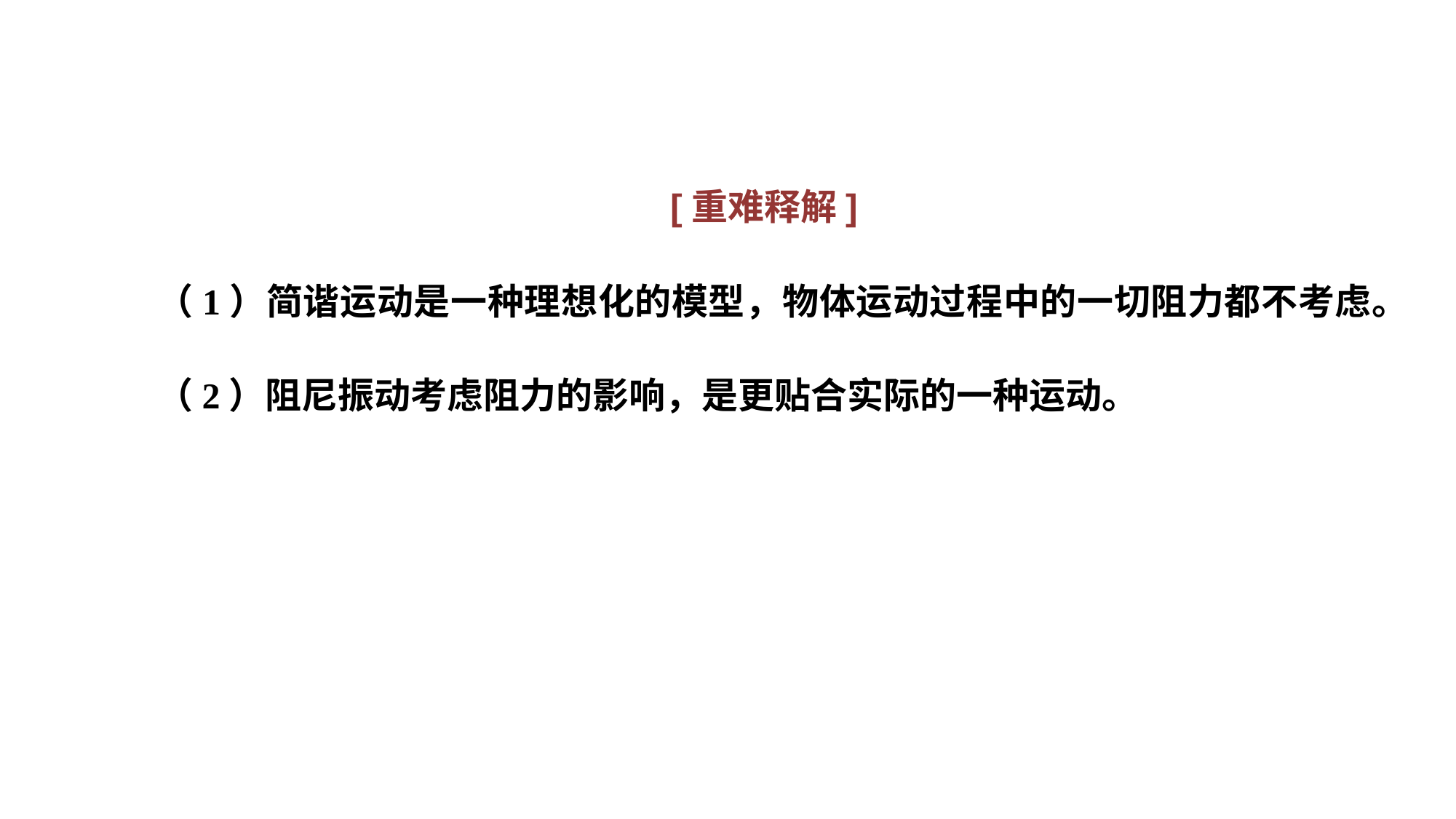

[重难释解]
（1）简谐运动是一种理想化的模型，物体运动过程中的一切阻力都不考虑。
（2）阻尼振动考虑阻力的影响，是更贴合实际的一种运动。